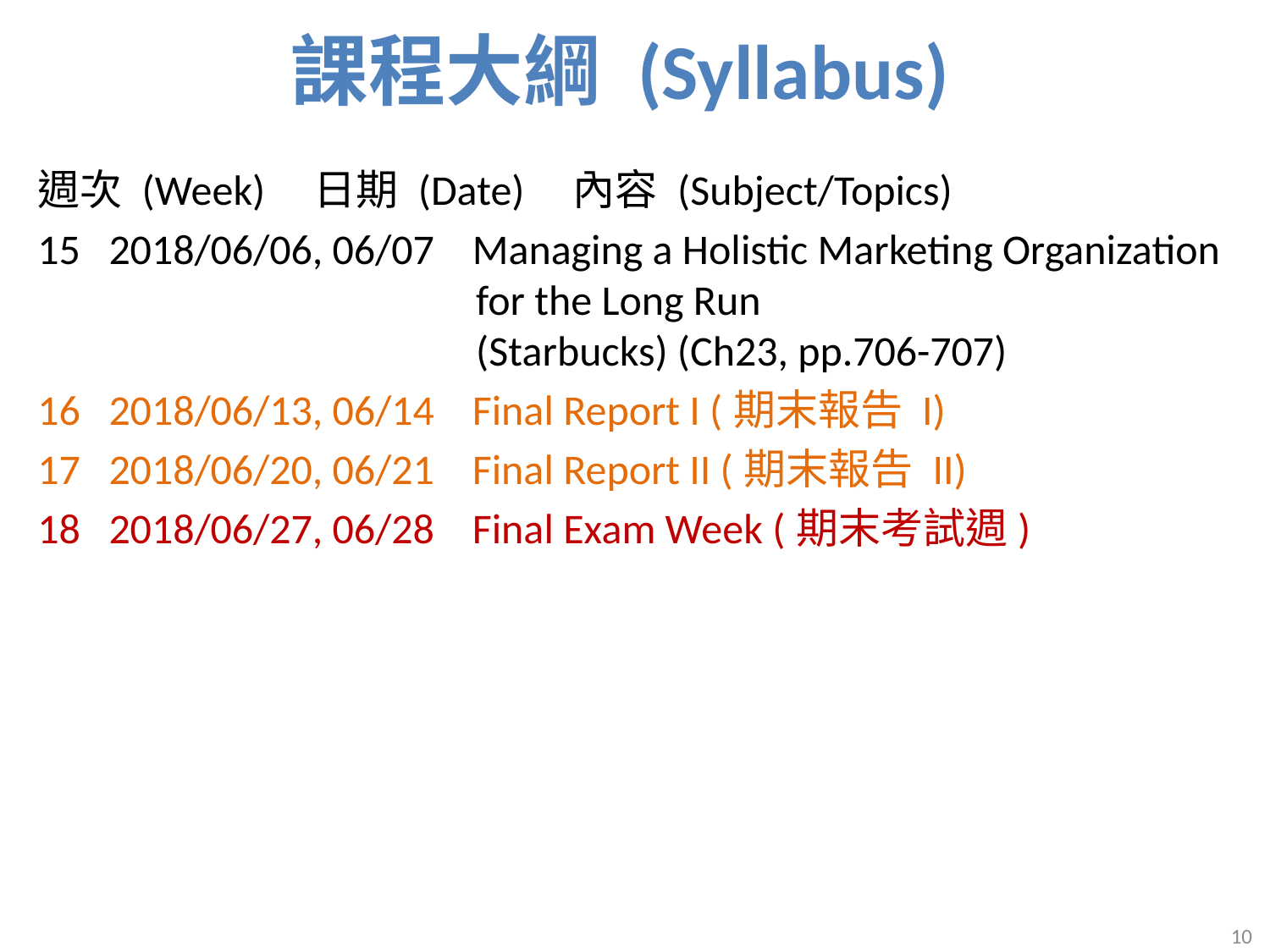

課程大綱 (Syllabus)
週次 (Week)    日期 (Date)    內容 (Subject/Topics)
15   2018/06/06, 06/07    Managing a Holistic Marketing Organization
                                         for the Long Run
                                         (Starbucks) (Ch23, pp.706-707)
16   2018/06/13, 06/14    Final Report I (期末報告 I)
17   2018/06/20, 06/21    Final Report II (期末報告 II)
18   2018/06/27, 06/28    Final Exam Week (期末考試週)
10